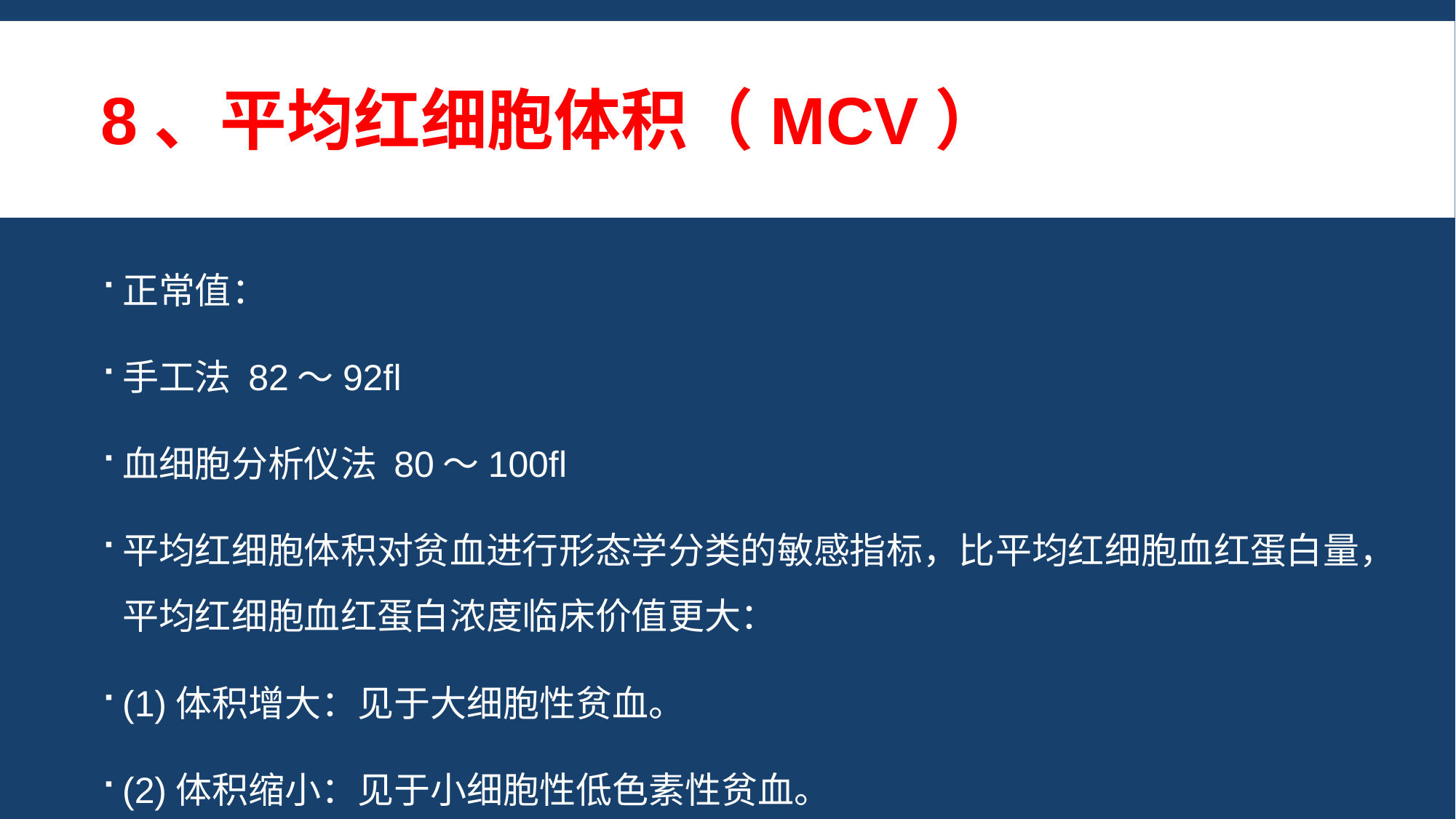

# 8、平均红细胞体积（MCV）
正常值：
手工法 82～92fl
血细胞分析仪法 80～100fl
平均红细胞体积对贫血进行形态学分类的敏感指标，比平均红细胞血红蛋白量，平均红细胞血红蛋白浓度临床价值更大：
(1)体积增大：见于大细胞性贫血。
(2)体积缩小：见于小细胞性低色素性贫血。